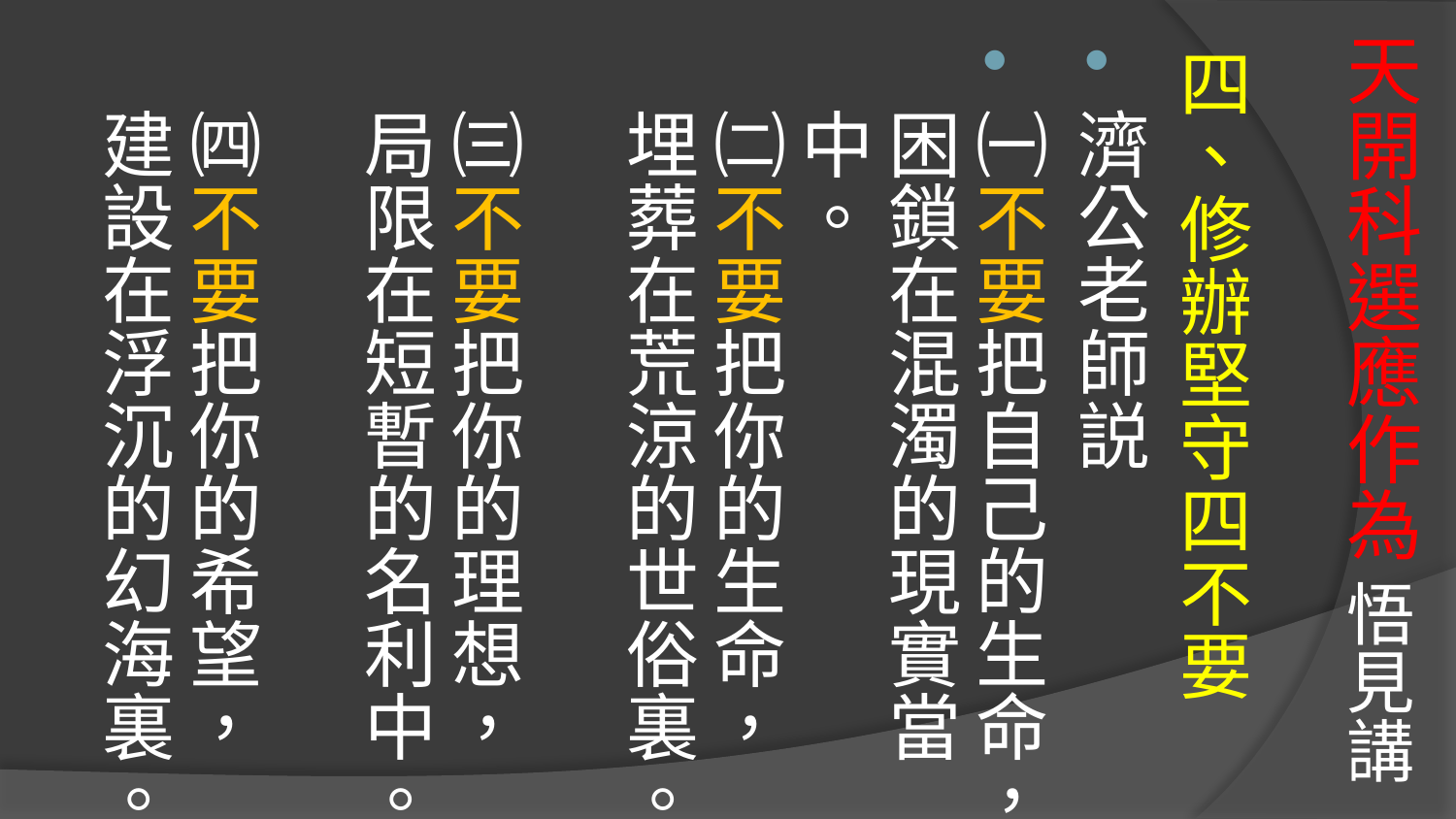

# 天開科選應作為 悟見講
四、修辦堅守四不要
濟公老師説
㈠不要把自己的生命，困鎖在混濁的現實當中。
㈡不要把你的生命，埋葬在荒涼的世俗裏。
㈢不要把你的理想，局限在短暫的名利中。
㈣不要把你的希望，建設在浮沉的幻海裏。